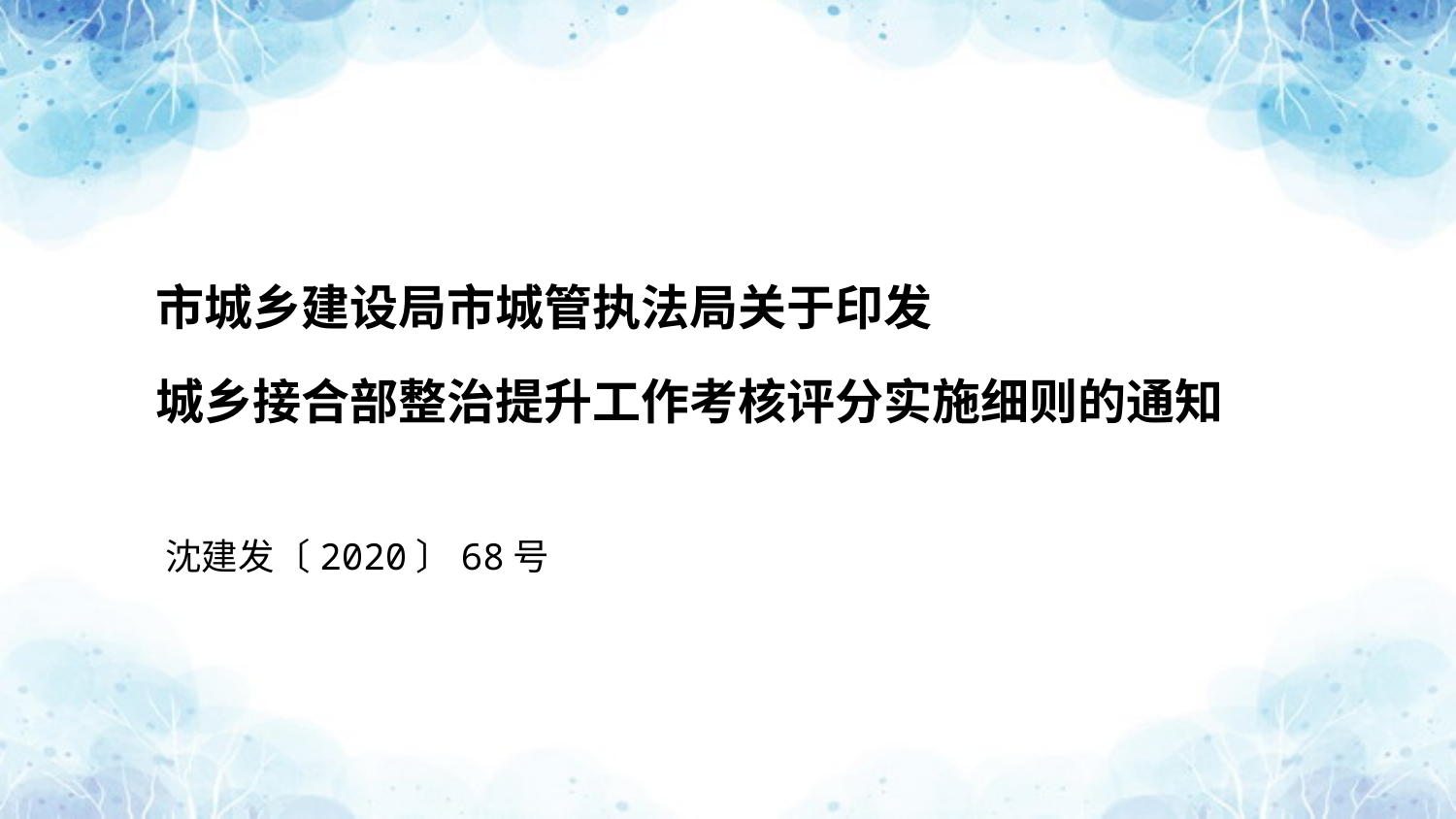

市城乡建设局市城管执法局关于印发
城乡接合部整治提升工作考核评分实施细则的通知
沈建发〔2020〕68号